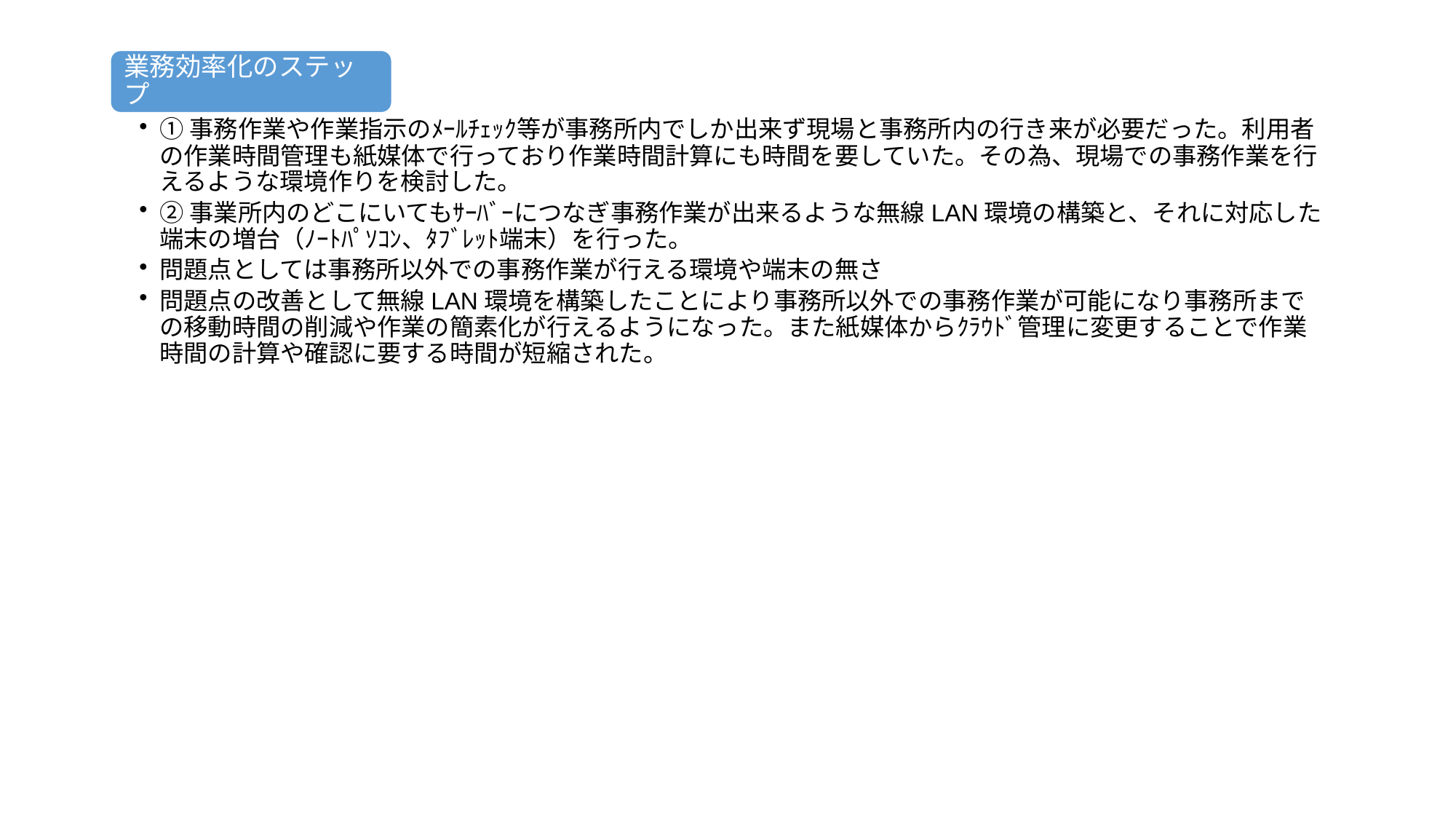

業務効率化のステップ
①事務作業や作業指示のﾒｰﾙﾁｪｯｸ等が事務所内でしか出来ず現場と事務所内の行き来が必要だった。利用者の作業時間管理も紙媒体で行っており作業時間計算にも時間を要していた。その為、現場での事務作業を行えるような環境作りを検討した。
②事業所内のどこにいてもｻｰﾊﾞｰにつなぎ事務作業が出来るような無線LAN環境の構築と、それに対応した端末の増台（ﾉｰﾄﾊﾟｿｺﾝ、ﾀﾌﾞﾚｯﾄ端末）を行った。
問題点としては事務所以外での事務作業が行える環境や端末の無さ
問題点の改善として無線LAN環境を構築したことにより事務所以外での事務作業が可能になり事務所までの移動時間の削減や作業の簡素化が行えるようになった。また紙媒体からｸﾗｳﾄﾞ管理に変更することで作業時間の計算や確認に要する時間が短縮された。